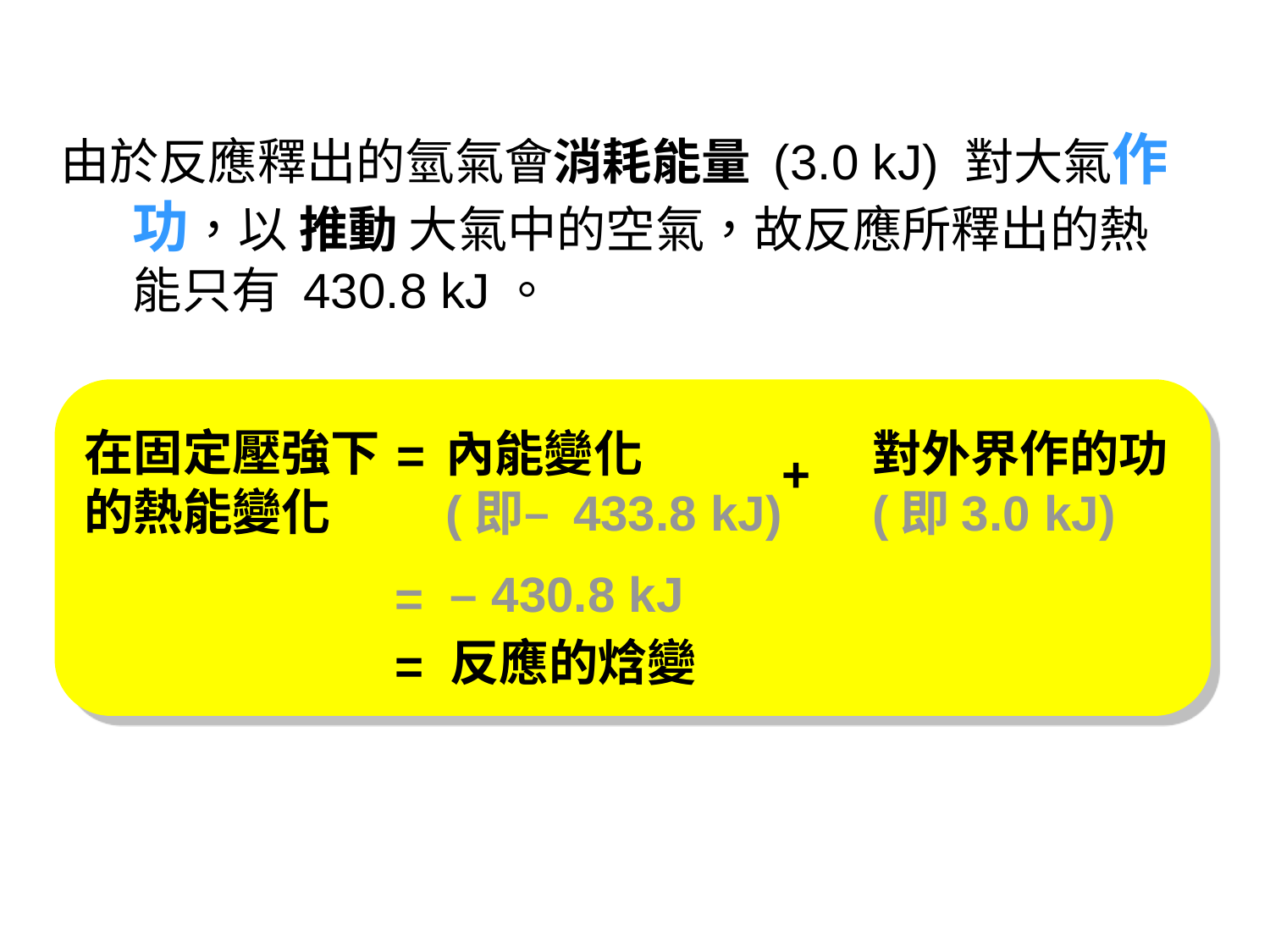

由於反應釋出的氫氣會消耗能量 (3.0 kJ) 對大氣作功，以 推動 大氣中的空氣，故反應所釋出的熱能只有 430.8 kJ。

在固定壓強下的熱能變化
內能變化
(即– 433.8 kJ)
對外界作的功
(即3.0 kJ)
=
+
– 430.8 kJ
=
反應的焓變
=